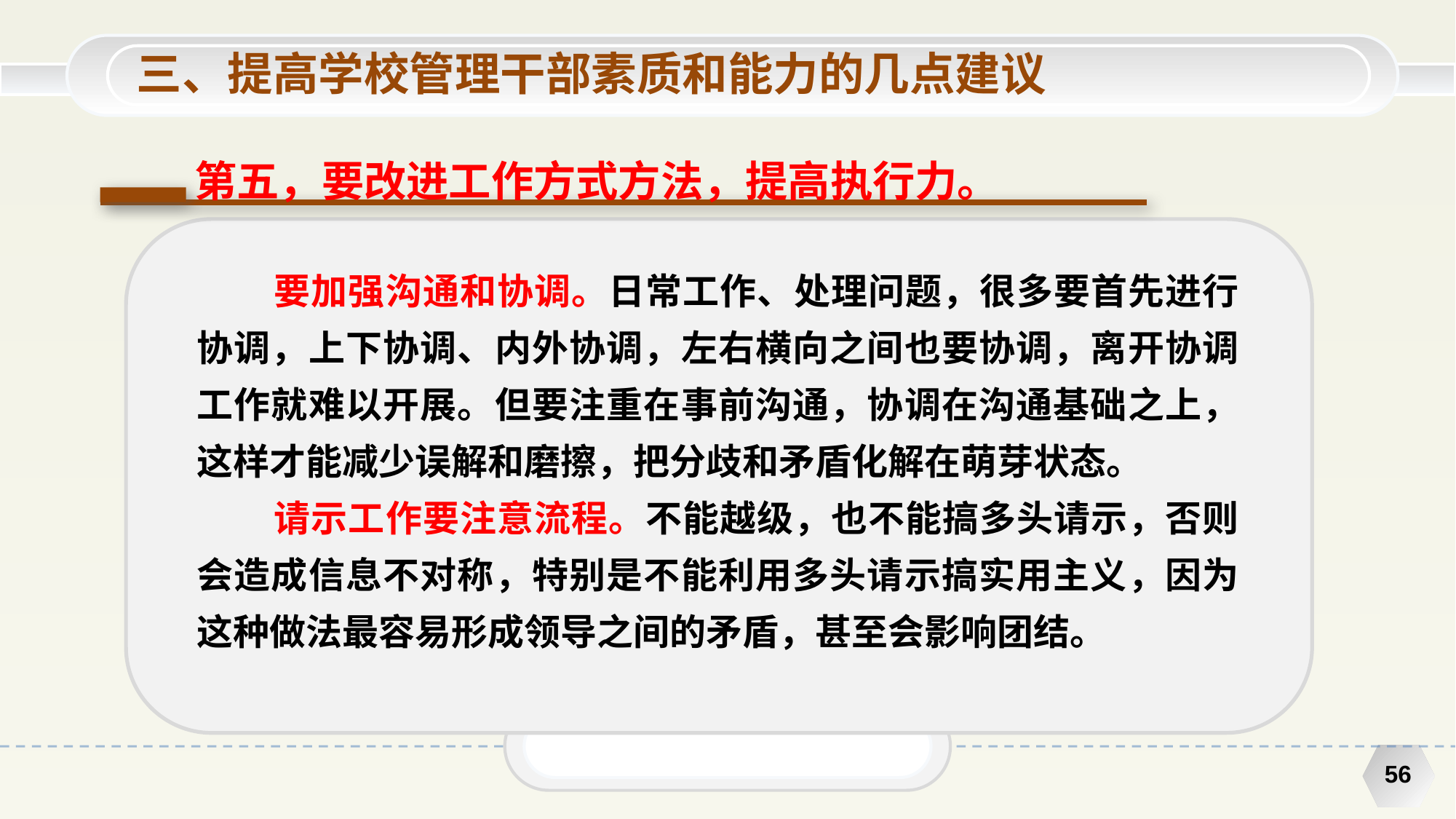

三、提高学校管理干部素质和能力的几点建议
第五，要改进工作方式方法，提高执行力。

要加强沟通和协调。日常工作、处理问题，很多要首先进行协调，上下协调、内外协调，左右横向之间也要协调，离开协调工作就难以开展。但要注重在事前沟通，协调在沟通基础之上，这样才能减少误解和磨擦，把分歧和矛盾化解在萌芽状态。
请示工作要注意流程。不能越级，也不能搞多头请示，否则会造成信息不对称，特别是不能利用多头请示搞实用主义，因为这种做法最容易形成领导之间的矛盾，甚至会影响团结。